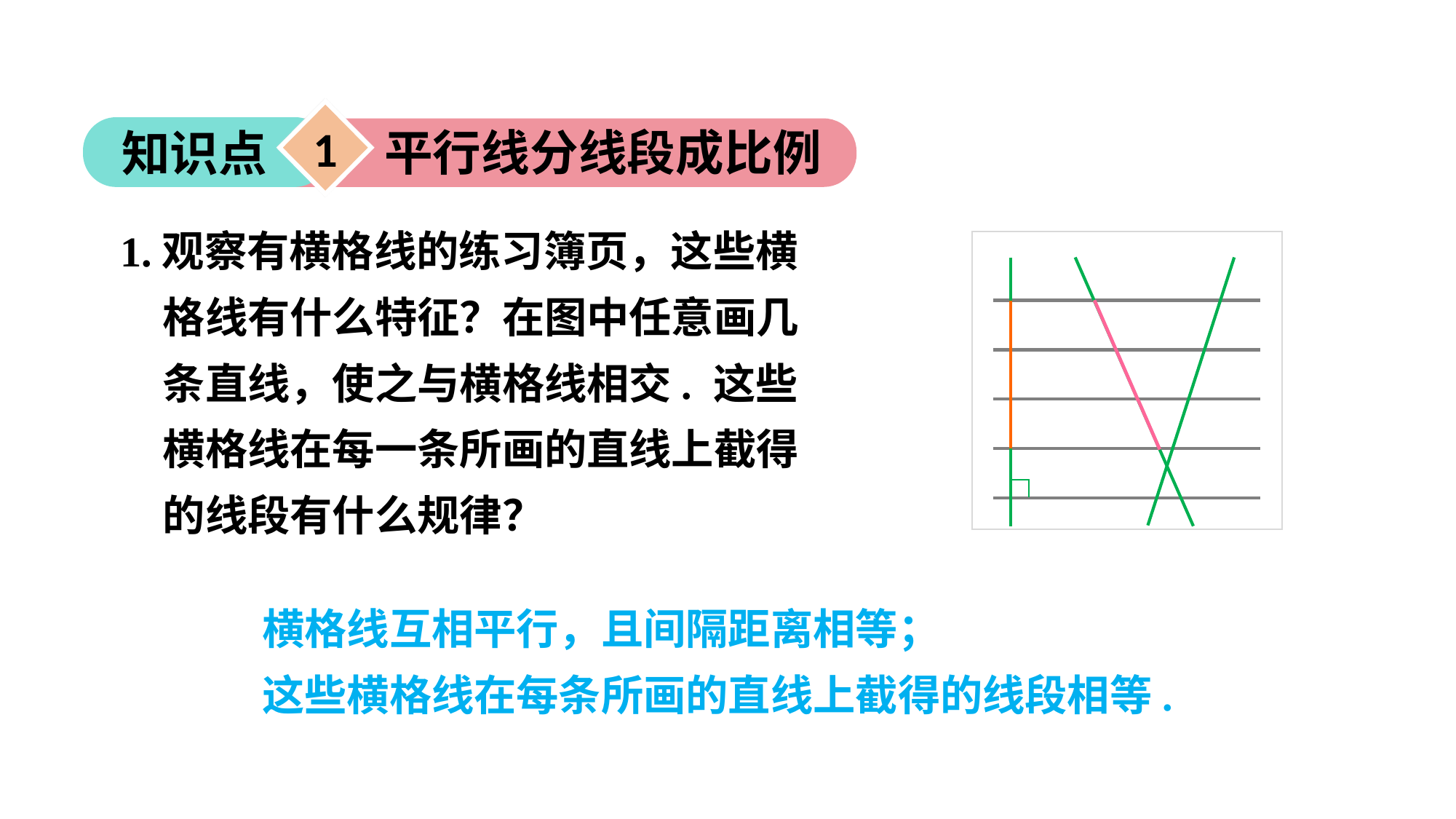

1
平行线分线段成比例

知识点

1.观察有横格线的练习簿页，这些横格线有什么特征？在图中任意画几条直线，使之与横格线相交. 这些横格线在每一条所画的直线上截得的线段有什么规律？

横格线互相平行，且间隔距离相等；
这些横格线在每条所画的直线上截得的线段相等.